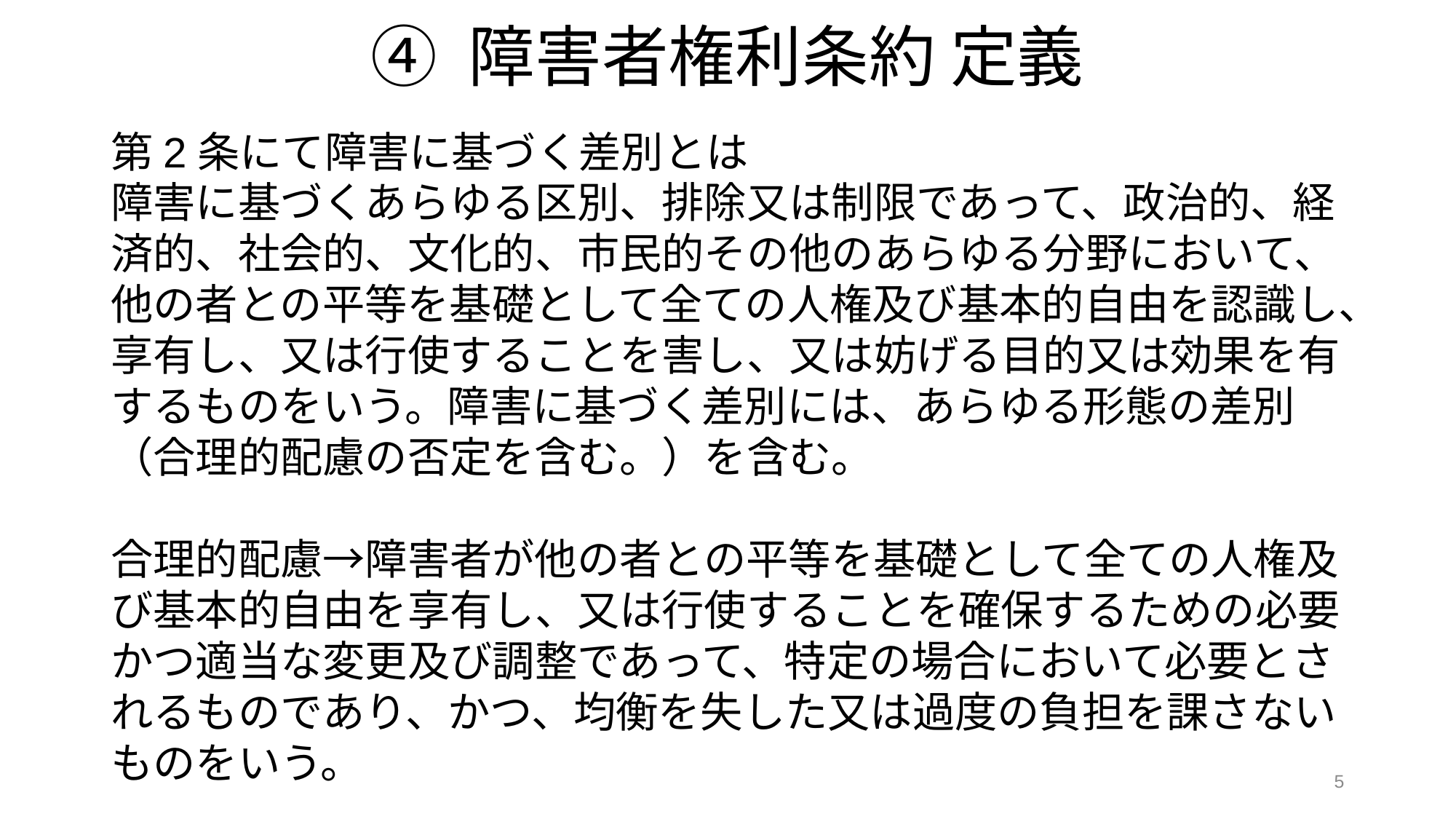

# ④ 障害者権利条約 定義
第2条にて障害に基づく差別とは
障害に基づくあらゆる区別、排除又は制限であって、政治的、経済的、社会的、文化的、市民的その他のあらゆる分野において、他の者との平等を基礎として全ての人権及び基本的自由を認識し、享有し、又は行使することを害し、又は妨げる目的又は効果を有するものをいう。障害に基づく差別には、あらゆる形態の差別（合理的配慮の否定を含む。）を含む。
合理的配慮→障害者が他の者との平等を基礎として全ての人権及び基本的自由を享有し、又は行使することを確保するための必要かつ適当な変更及び調整であって、特定の場合において必要とされるものであり、かつ、均衡を失した又は過度の負担を課さないものをいう。

5